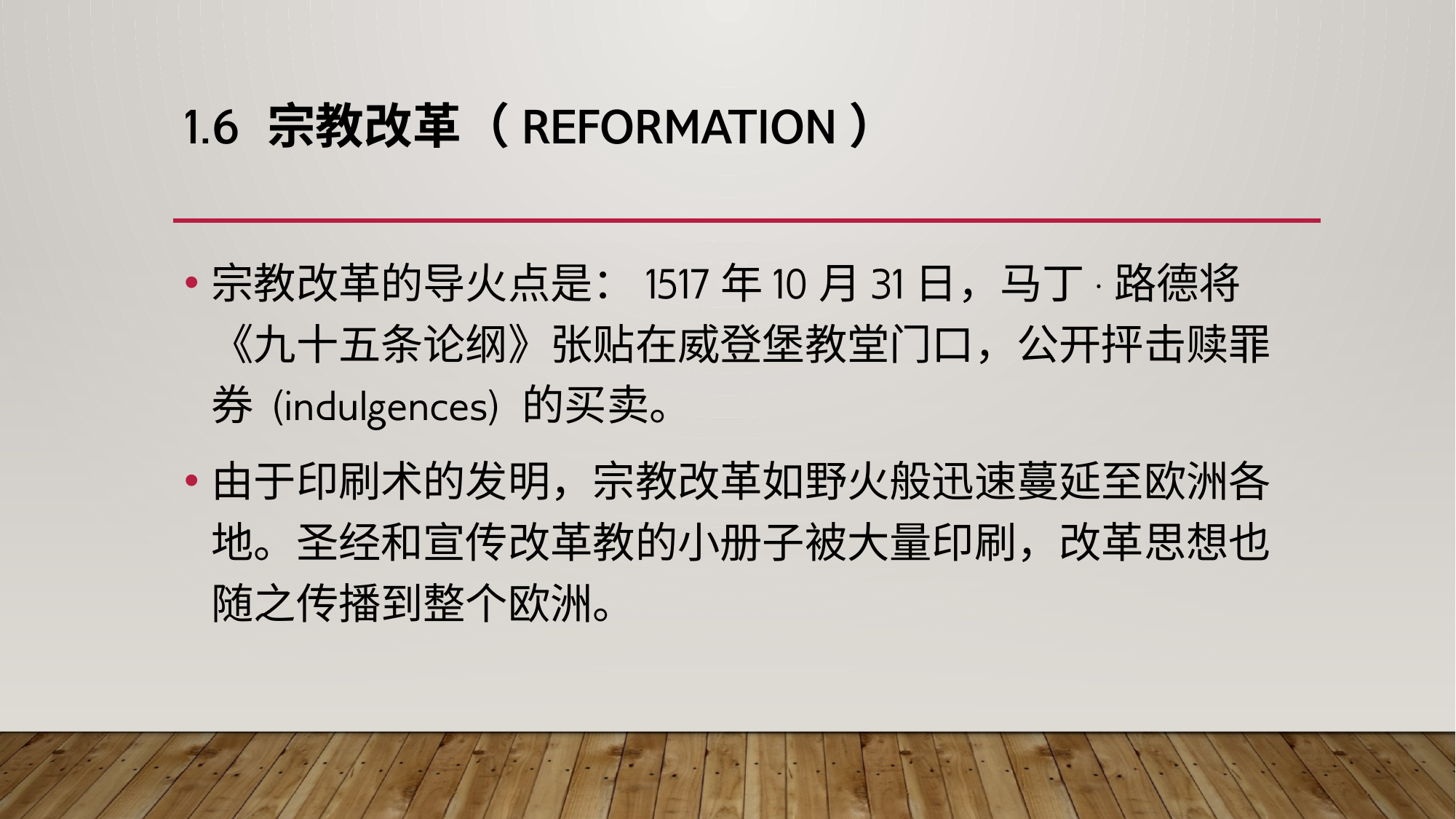

# 1.6 宗教改革（Reformation）
宗教改革的导火点是：1517年10月31日，马丁·路德将《九十五条论纲》张贴在威登堡教堂门口，公开抨击赎罪券 (indulgences) 的买卖。
由于印刷术的发明，宗教改革如野火般迅速蔓延至欧洲各地。圣经和宣传改革教的小册子被大量印刷，改革思想也随之传播到整个欧洲。